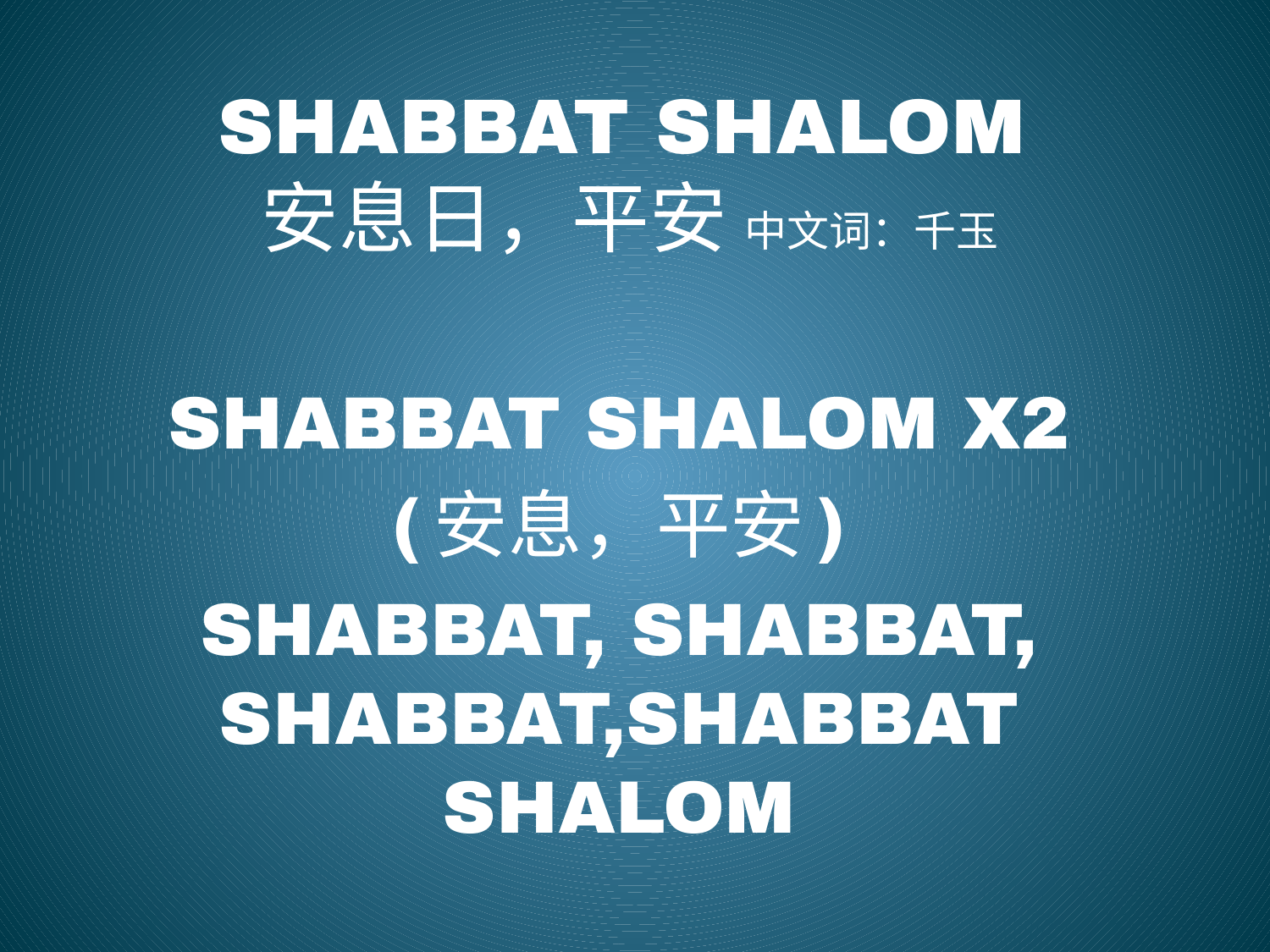

# SHABBAT SHALOM 安息日，平安 中文词：千玉

SHABBAT SHALOM X2
(安息，平安)
SHABBAT, SHABBAT, SHABBAT,SHABBAT SHALOM